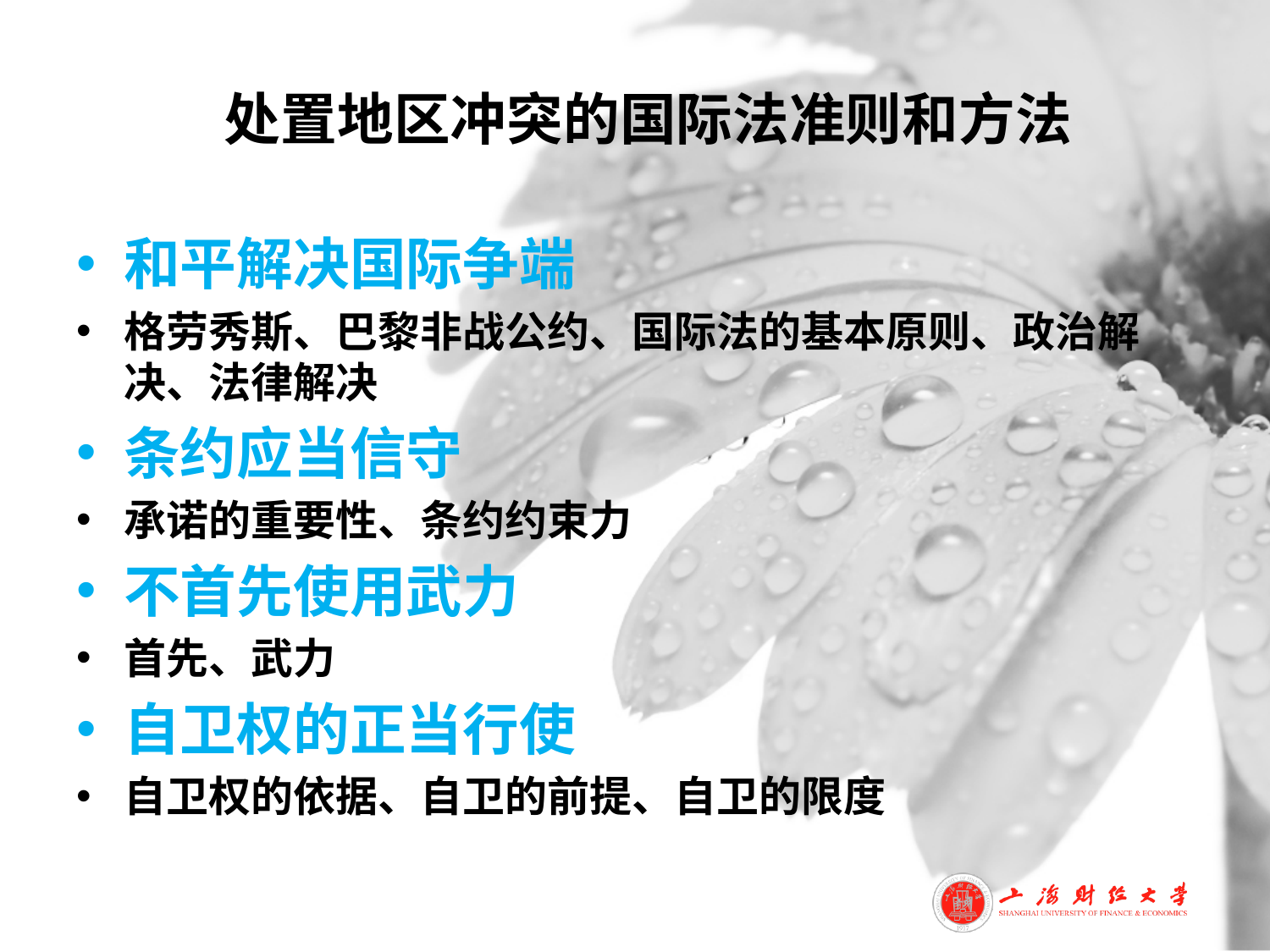

# 处置地区冲突的国际法准则和方法
和平解决国际争端
格劳秀斯、巴黎非战公约、国际法的基本原则、政治解决、法律解决
条约应当信守
承诺的重要性、条约约束力
不首先使用武力
首先、武力
自卫权的正当行使
自卫权的依据、自卫的前提、自卫的限度